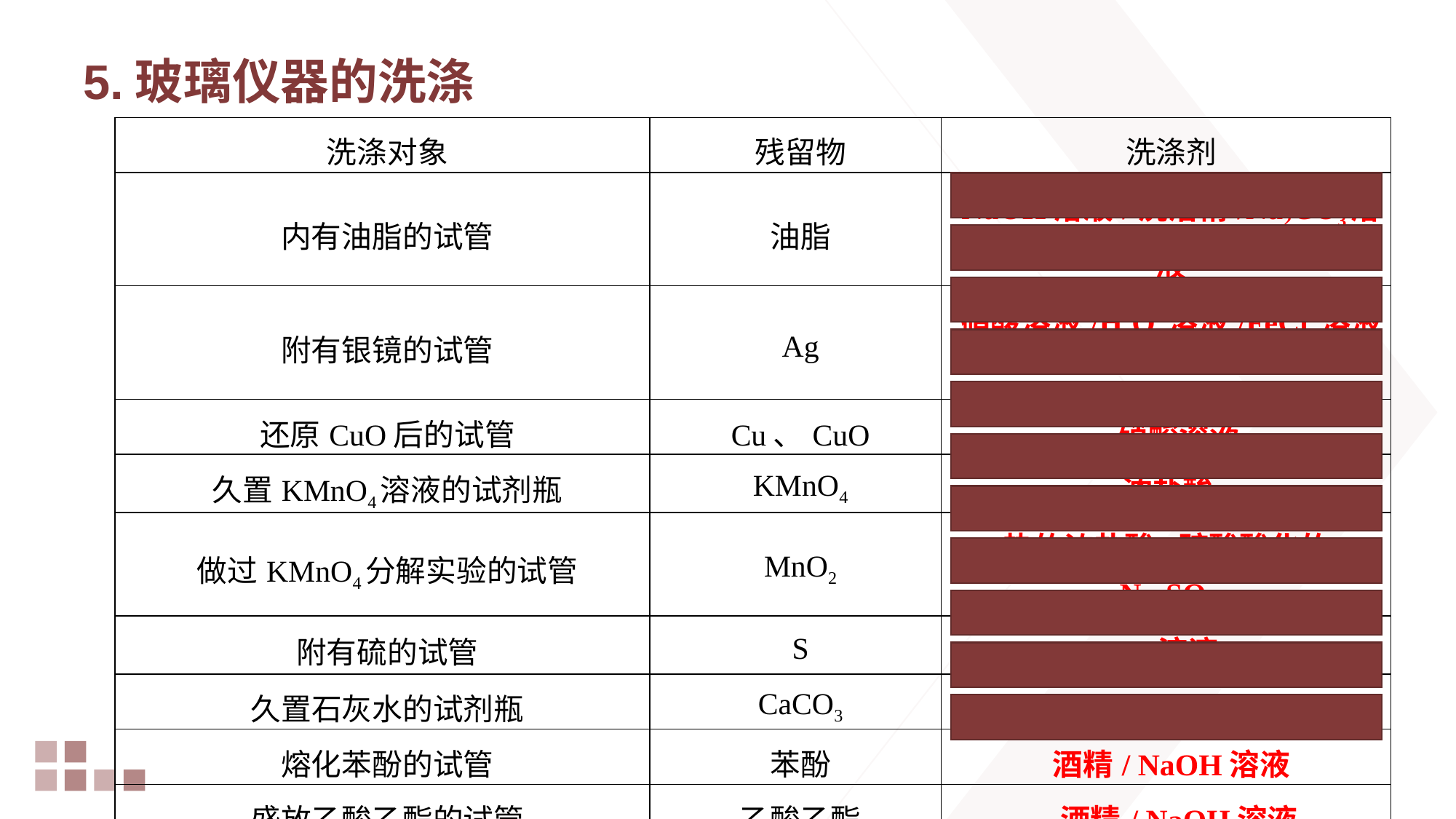

# 5.玻璃仪器的洗涤
| 洗涤对象 | 残留物 | 洗涤剂 |
| --- | --- | --- |
| 内有油脂的试管 | 油脂 | NaOH溶液/洗洁精/Na2CO3溶液 |
| 附有银镜的试管 | Ag | 硝酸溶液/H2O2溶液/FeCl3溶液 |
| 还原CuO后的试管 | Cu、CuO | 硝酸溶液 |
| 久置KMnO4溶液的试剂瓶 | KMnO4 | 浓盐酸 |
| 做过KMnO4分解实验的试管 | MnO2 | 热的浓盐酸/硫酸酸化的Na2SO3 |
| 附有硫的试管 | S | NaOH溶液/CS2 |
| 久置石灰水的试剂瓶 | CaCO3 | 稀盐酸 |
| 熔化苯酚的试管 | 苯酚 | 酒精/ NaOH溶液 |
| 盛放乙酸乙酯的试管 | 乙酸乙酯 | 酒精/ NaOH溶液 |
| 做过Cl-、Br-检验的试管 | AgCl、AgBr | 氨水 |
| 做过碘升华的烧杯 | 碘 | 酒精 |